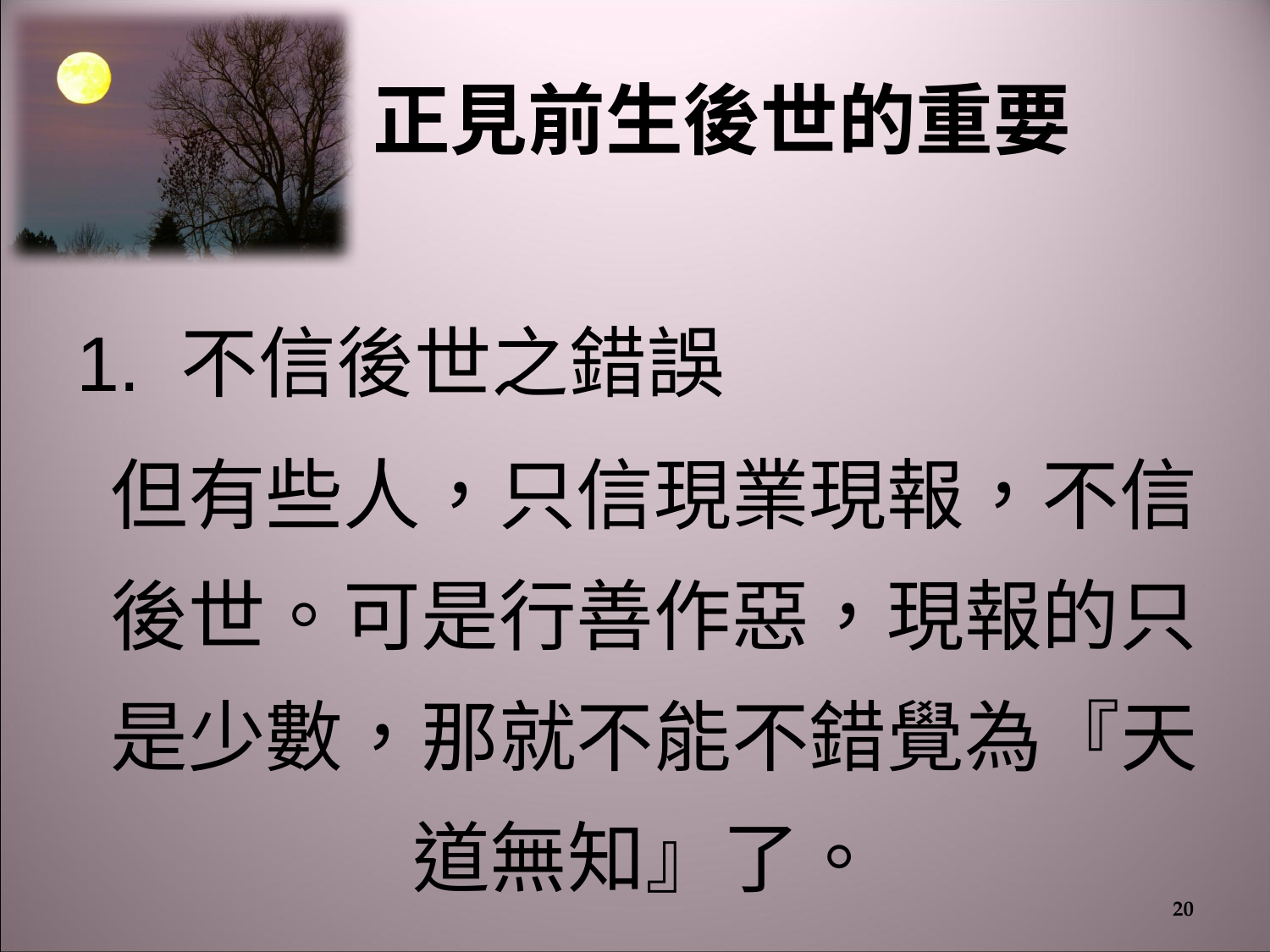

# 正見前生後世的重要
1. 不信後世之錯誤
但有些人，只信現業現報，不信後世。可是行善作惡，現報的只是少數，那就不能不錯覺為『天道無知』了。
20